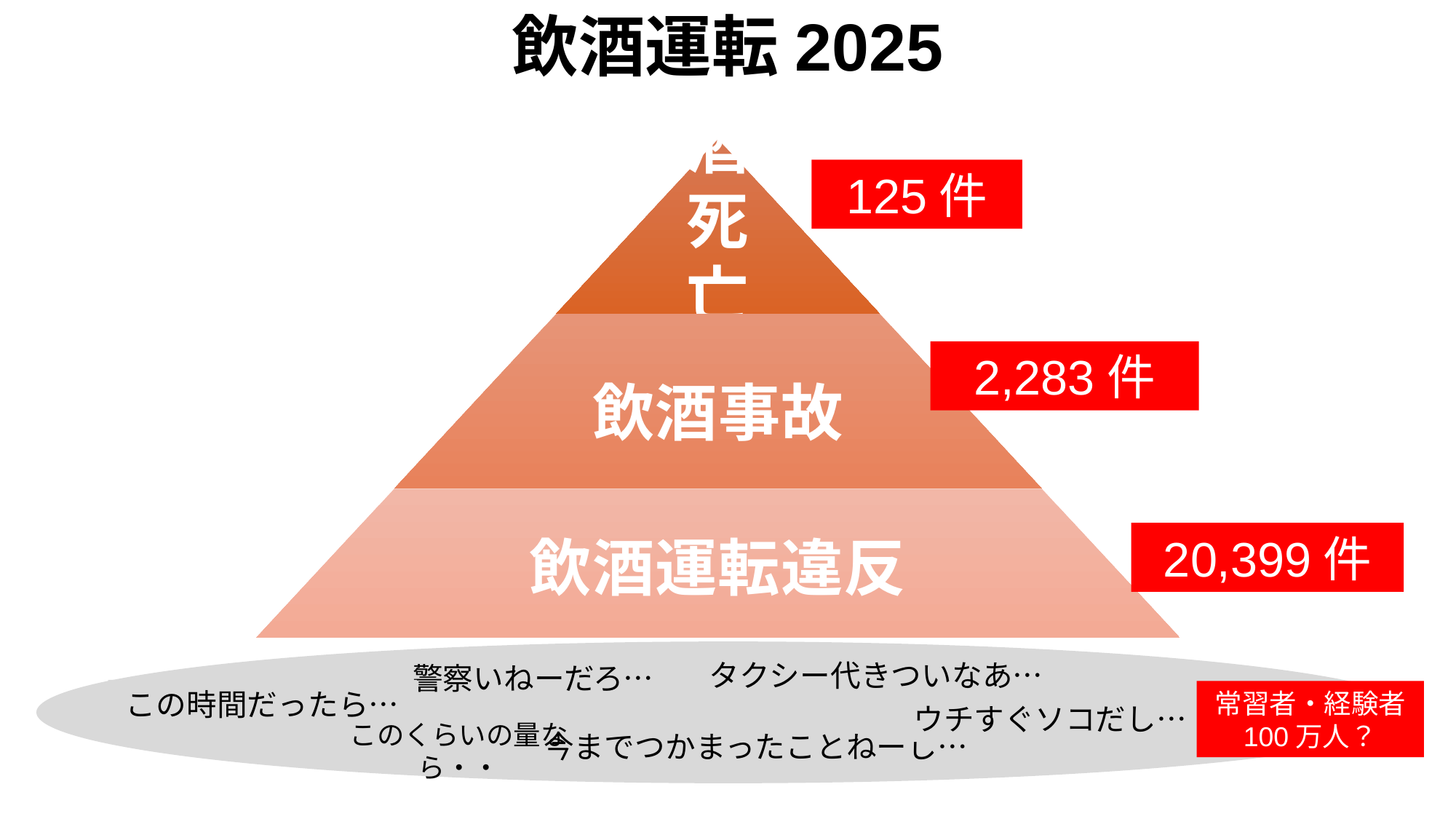

飲酒運転2025
飲酒
死亡事故
飲酒事故
飲酒運転違反
125件
2,283件
20,399件

タクシー代きついなあ…
警察いねーだろ…
この時間だったら…
ウチすぐソコだし…
今までつかまったことねーし…
常習者・経験者 100万人？
このくらいの量なら・・